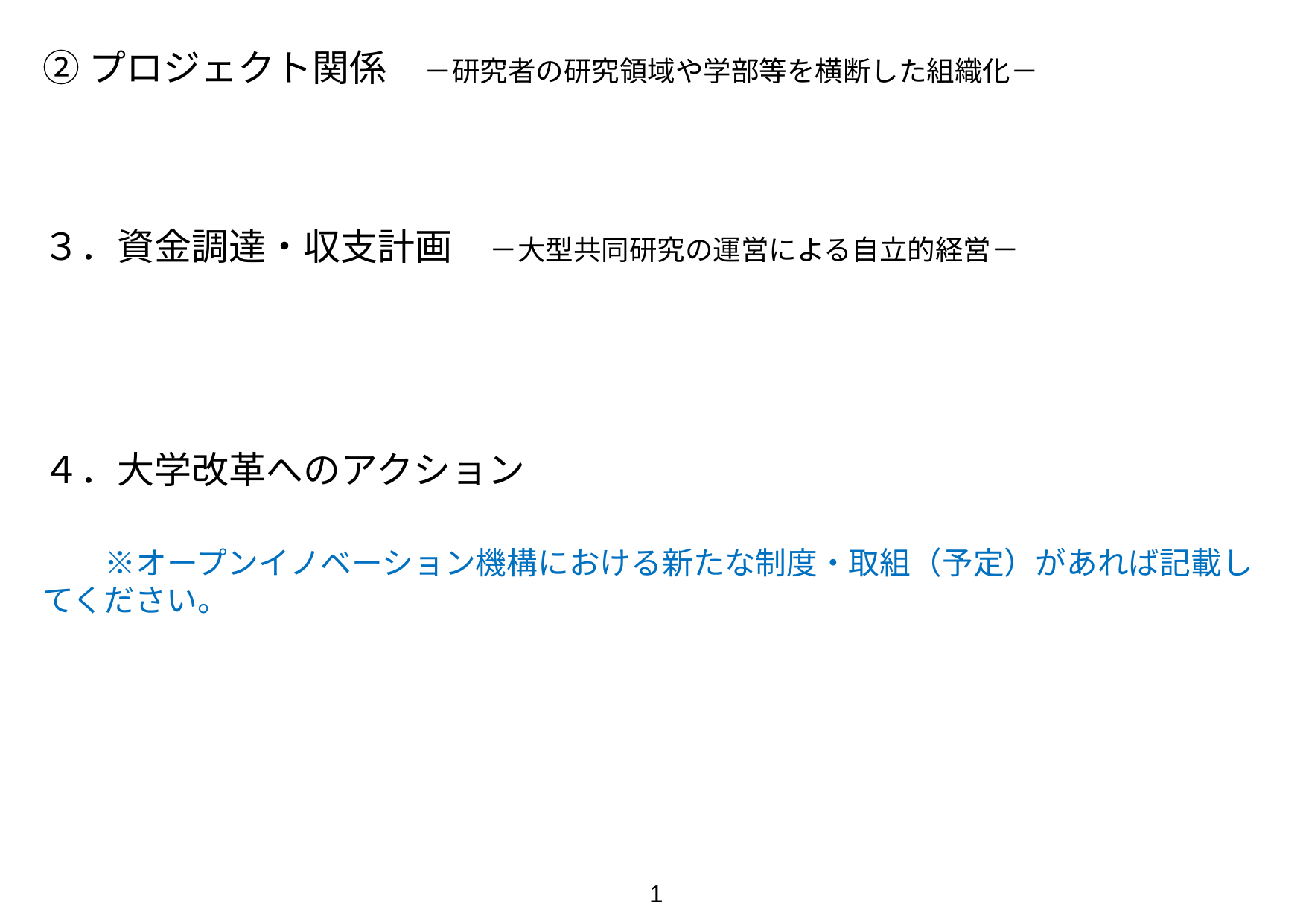

②プロジェクト関係　－研究者の研究領域や学部等を横断した組織化－

３．資金調達・収支計画　－大型共同研究の運営による自立的経営－

４．大学改革へのアクション

　　※オープンイノベーション機構における新たな制度・取組（予定）があれば記載してください。

1